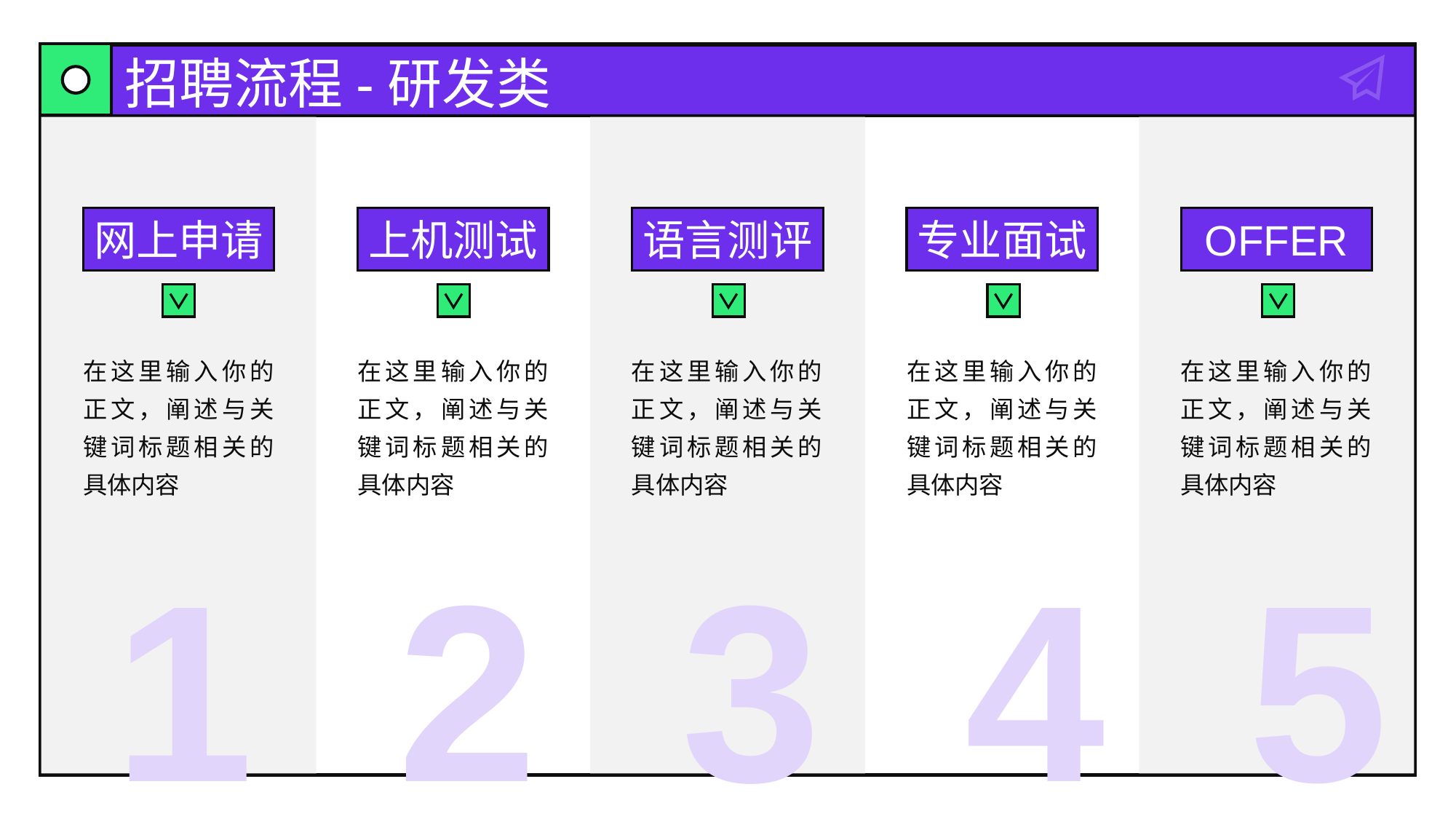

# 招聘流程-研发类

网上申请
上机测试
语言测评
专业面试
OFFER

在这里输入你的正文，阐述与关键词标题相关的具体内容
在这里输入你的正文，阐述与关键词标题相关的具体内容
在这里输入你的正文，阐述与关键词标题相关的具体内容
在这里输入你的正文，阐述与关键词标题相关的具体内容
在这里输入你的正文，阐述与关键词标题相关的具体内容
1
2
3
4
5